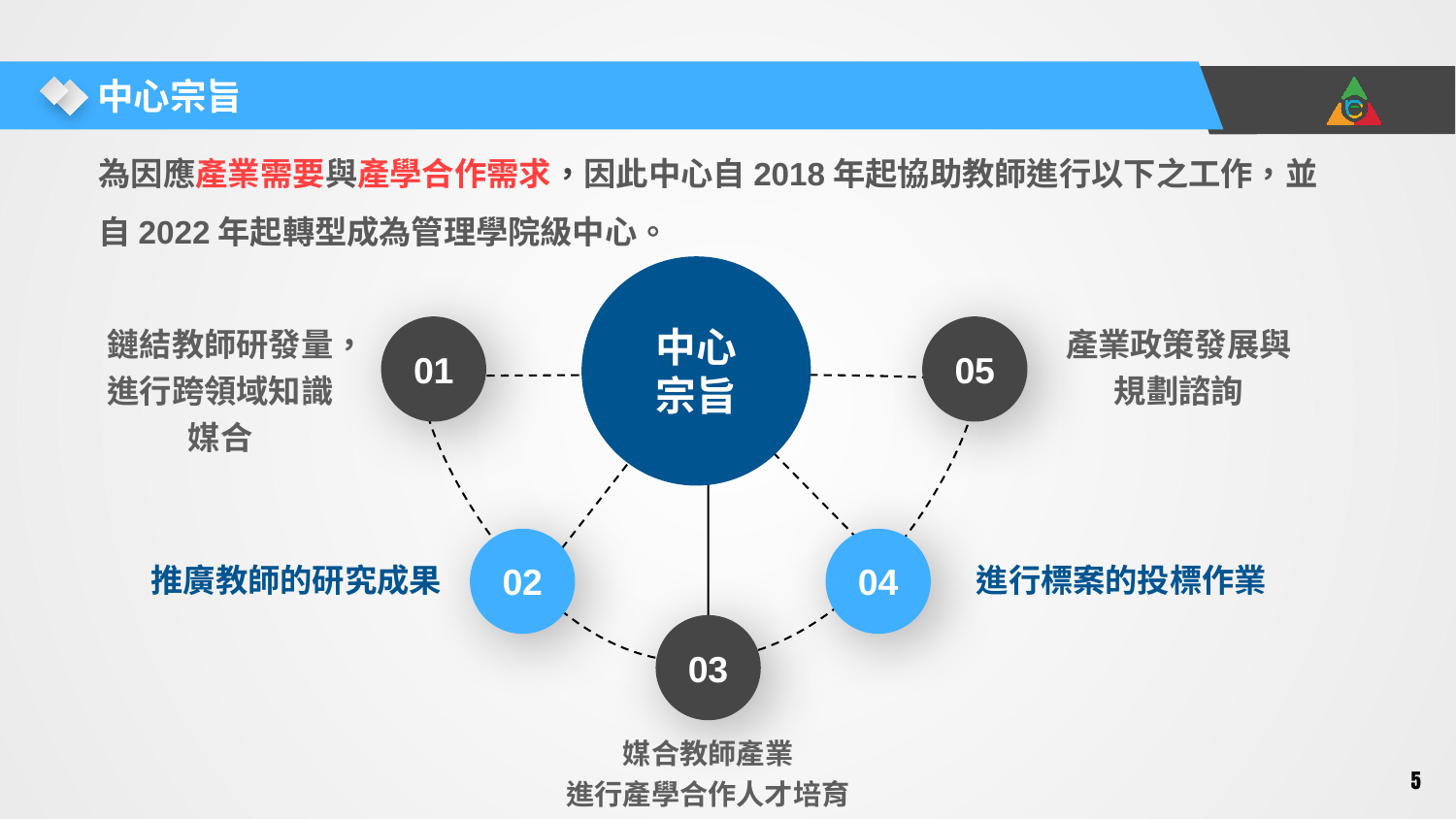

中心宗旨
為因應產業需要與產學合作需求，因此中心自2018年起協助教師進行以下之工作，並自2022年起轉型成為管理學院級中心。

中心宗旨
鏈結教師研發量，進行跨領域知識媒合
01
05
產業政策發展與規劃諮詢

02
04
推廣教師的研究成果
進行標案的投標作業
03
媒合教師產業
進行產學合作人才培育
5